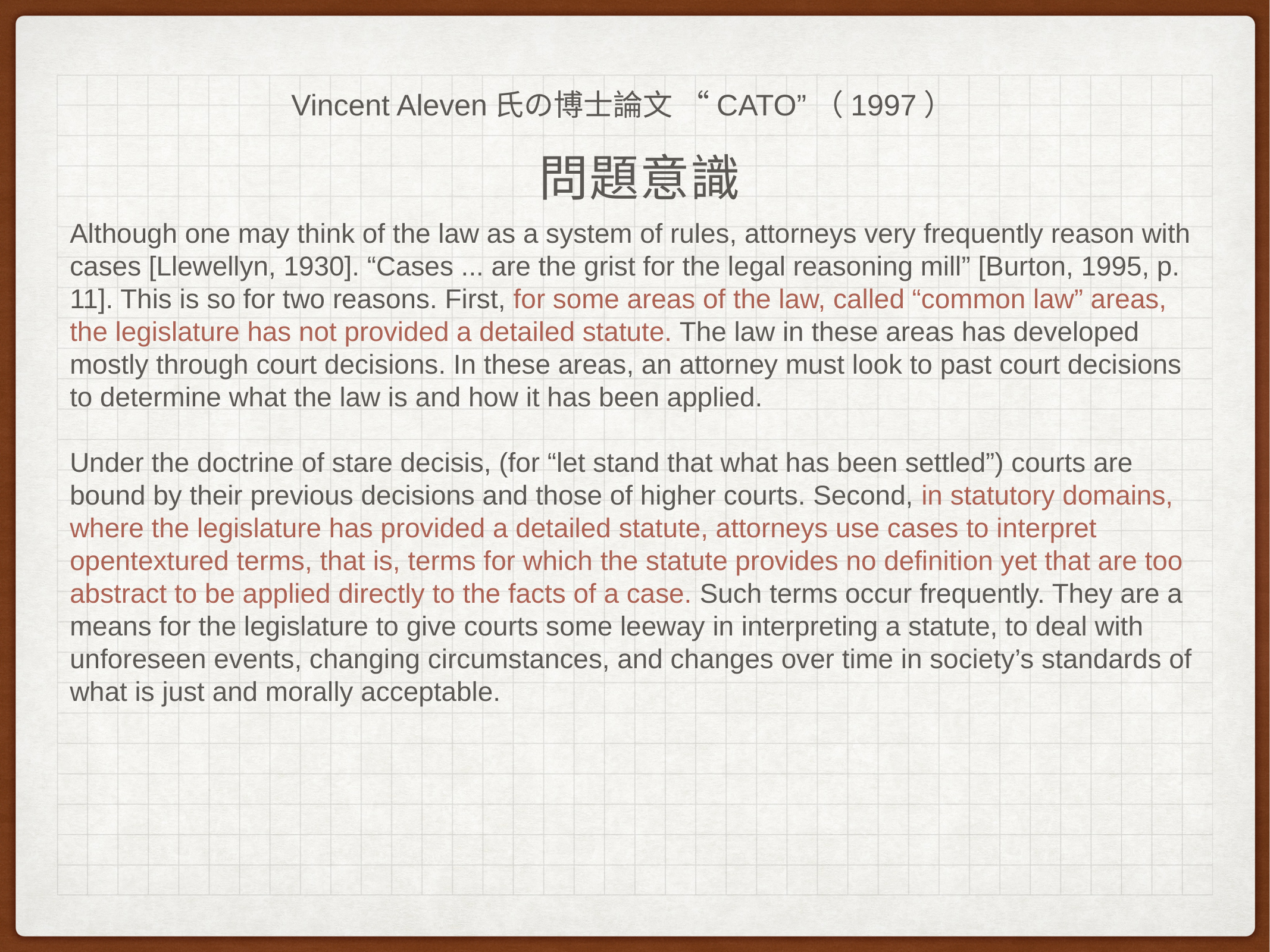

Vincent Aleven氏の博士論文 “CATO”（1997）
問題意識
Although one may think of the law as a system of rules, attorneys very frequently reason with cases [Llewellyn, 1930]. “Cases ... are the grist for the legal reasoning mill” [Burton, 1995, p. 11]. This is so for two reasons. First, for some areas of the law, called “common law” areas, the legislature has not provided a detailed statute. The law in these areas has developed mostly through court decisions. In these areas, an attorney must look to past court decisions to determine what the law is and how it has been applied.

Under the doctrine of stare decisis, (for “let stand that what has been settled”) courts are bound by their previous decisions and those of higher courts. Second, in statutory domains, where the legislature has provided a detailed statute, attorneys use cases to interpret opentextured terms, that is, terms for which the statute provides no definition yet that are too abstract to be applied directly to the facts of a case. Such terms occur frequently. They are a means for the legislature to give courts some leeway in interpreting a statute, to deal with unforeseen events, changing circumstances, and changes over time in society’s standards of what is just and morally acceptable.